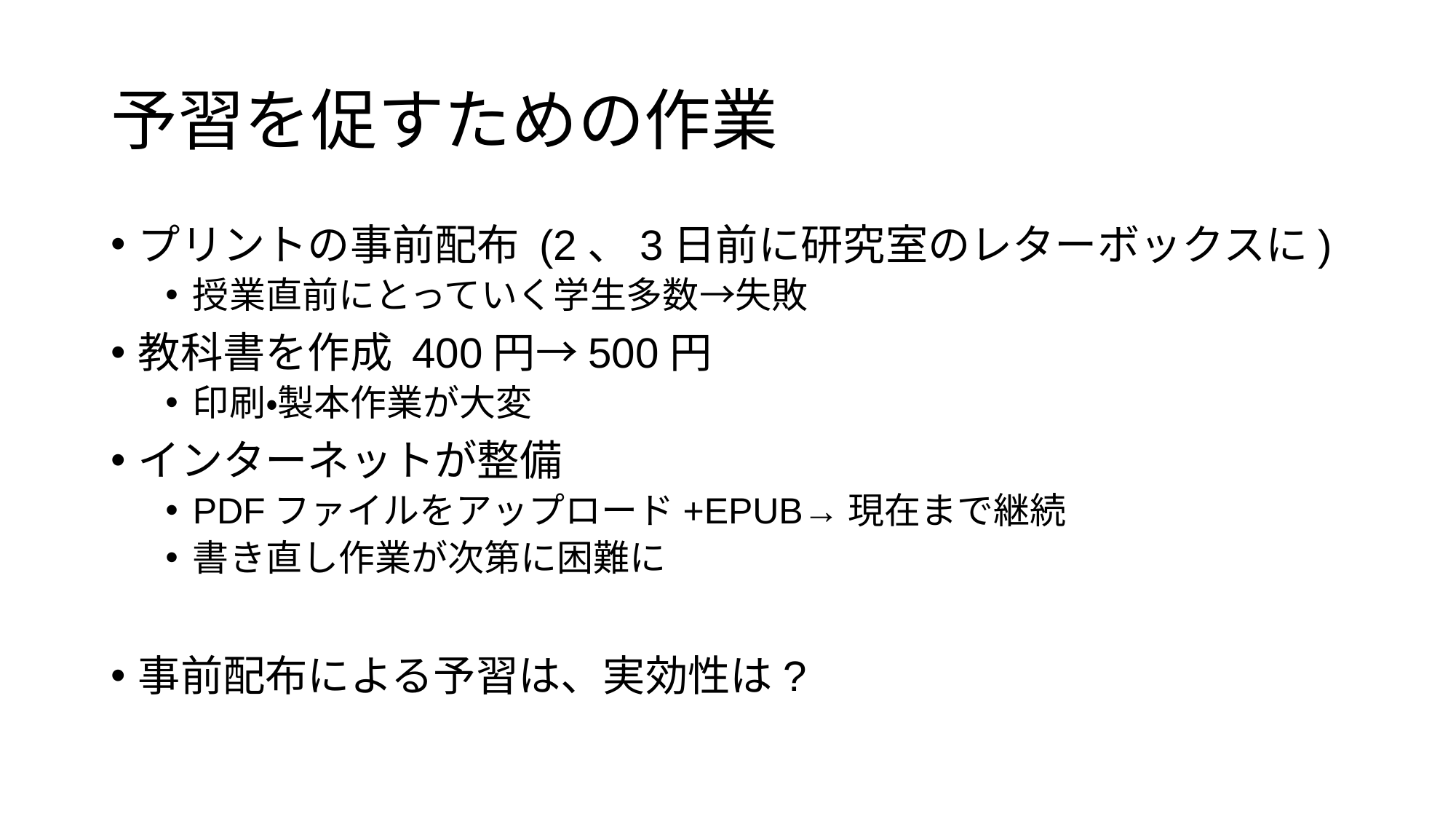

# 予習を促すための作業
プリントの事前配布 (2、3日前に研究室のレターボックスに)
授業直前にとっていく学生多数→失敗
教科書を作成 400円→500円
印刷・製本作業が大変
インターネットが整備
PDFファイルをアップロード+EPUB→現在まで継続
書き直し作業が次第に困難に

事前配布による予習は、実効性は?